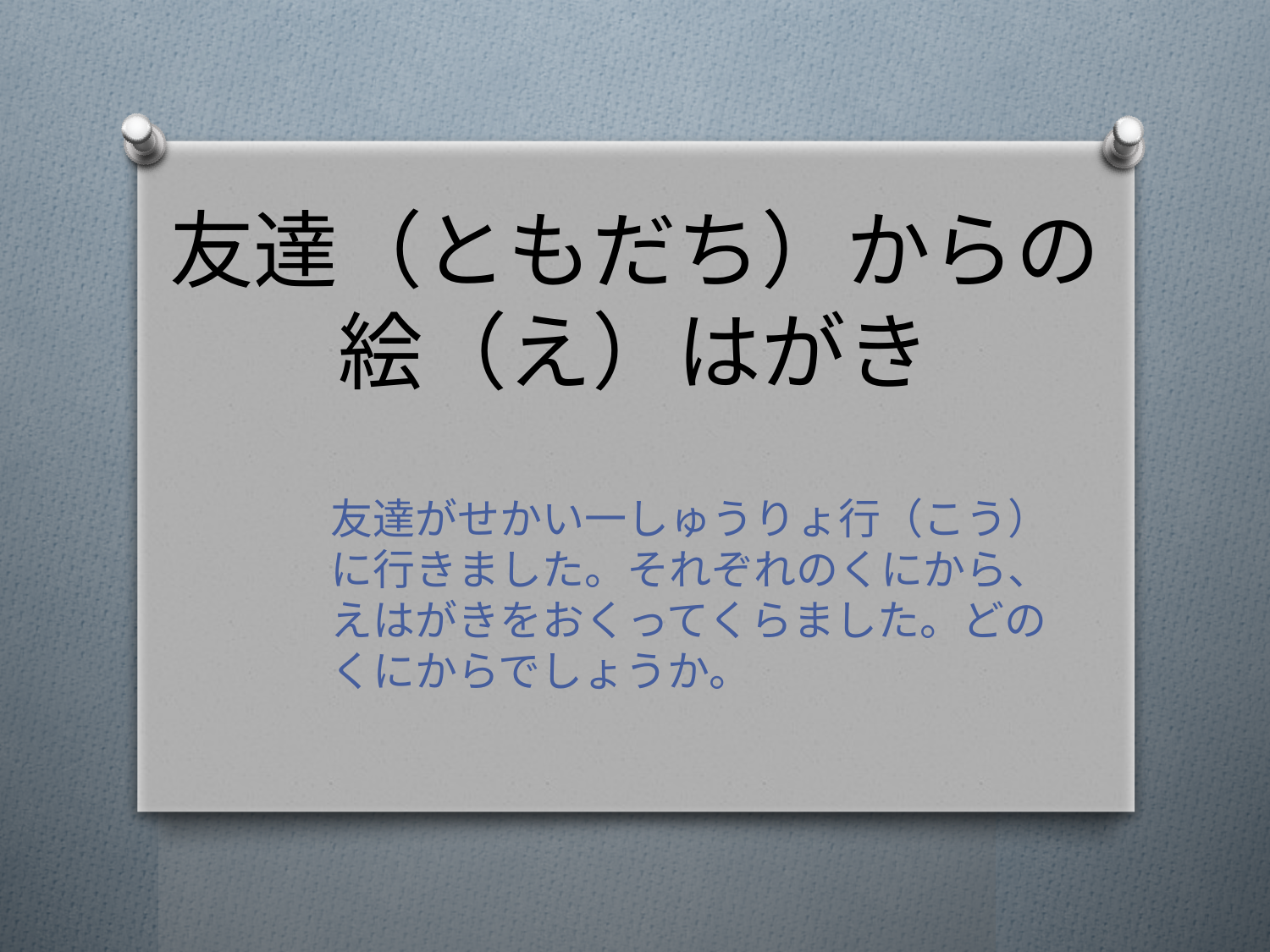

# 友達（ともだち）からの 絵（え）はがき
　　　友達がせかい一しゅうりょ行（こう）
　　　に行きました。それぞれのくにから、
　　　えはがきをおくってくらました。どの
　　　くにからでしょうか。